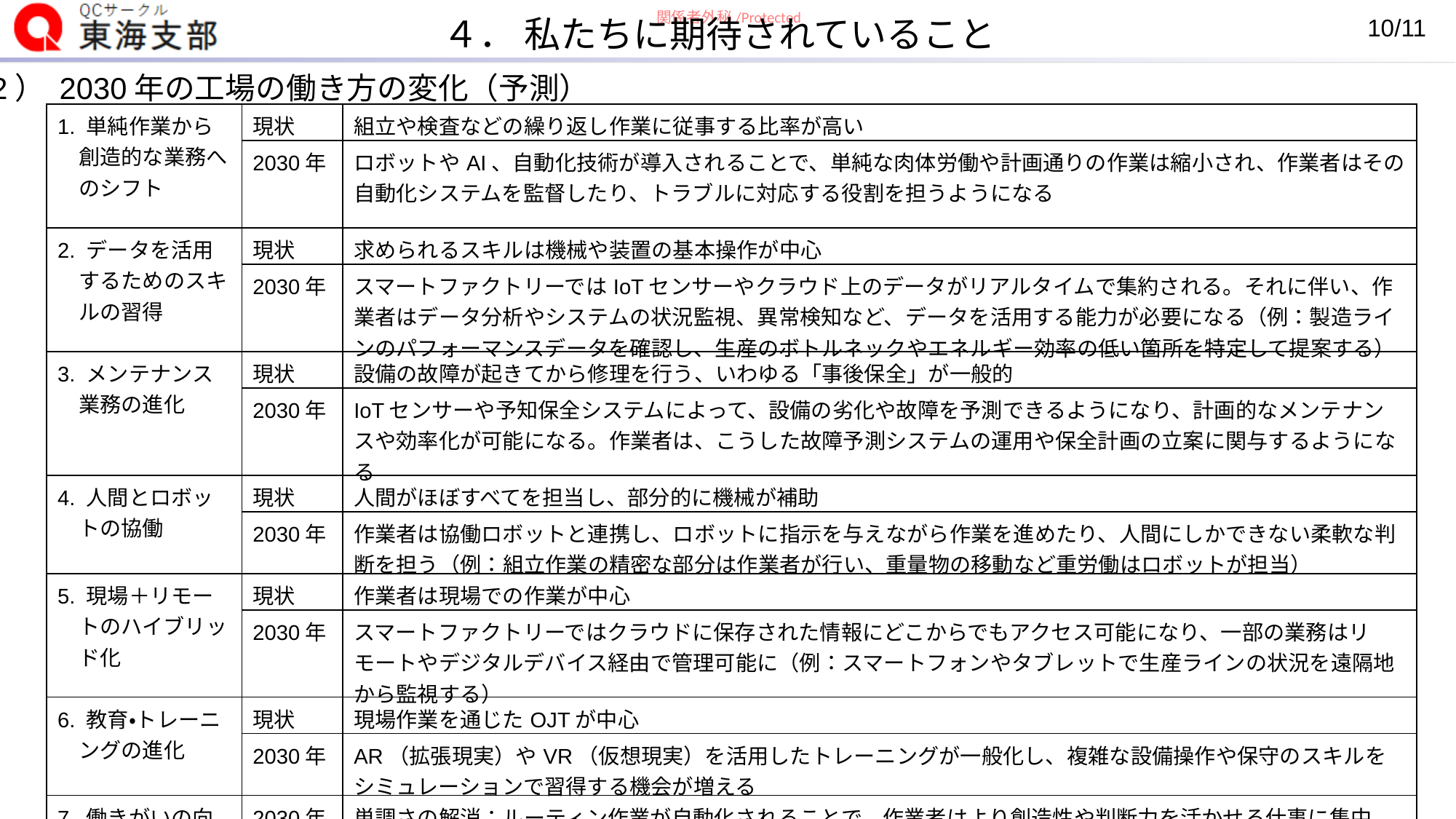

４． 私たちに期待されていること
10/11
2） 2030年の工場の働き方の変化（予測）
| 1. 単純作業から創造的な業務へのシフト | 現状 | 組立や検査などの繰り返し作業に従事する比率が高い |
| --- | --- | --- |
|  | 2030年 | ロボットやAI、自動化技術が導入されることで、単純な肉体労働や計画通りの作業は縮小され、作業者はその自動化システムを監督したり、トラブルに対応する役割を担うようになる |
| 2. データを活用するためのスキルの習得 | 現状 | 求められるスキルは機械や装置の基本操作が中心 |
|  | 2030年 | スマートファクトリーではIoTセンサーやクラウド上のデータがリアルタイムで集約される。それに伴い、作業者はデータ分析やシステムの状況監視、異常検知など、データを活用する能力が必要になる（例：製造ラインのパフォーマンスデータを確認し、生産のボトルネックやエネルギー効率の低い箇所を特定して提案する） |
| 3. メンテナンス業務の進化 | 現状 | 設備の故障が起きてから修理を行う、いわゆる「事後保全」が一般的 |
|  | 2030年 | IoTセンサーや予知保全システムによって、設備の劣化や故障を予測できるようになり、計画的なメンテナンスや効率化が可能になる。作業者は、こうした故障予測システムの運用や保全計画の立案に関与するようになる |
| 4. 人間とロボットの協働 | 現状 | 人間がほぼすべてを担当し、部分的に機械が補助 |
|  | 2030年 | 作業者は協働ロボットと連携し、ロボットに指示を与えながら作業を進めたり、人間にしかできない柔軟な判断を担う（例：組立作業の精密な部分は作業者が行い、重量物の移動など重労働はロボットが担当） |
| 5. 現場＋リモートのハイブリッド化 | 現状 | 作業者は現場での作業が中心 |
|  | 2030年 | スマートファクトリーではクラウドに保存された情報にどこからでもアクセス可能になり、一部の業務はリモートやデジタルデバイス経由で管理可能に（例：スマートフォンやタブレットで生産ラインの状況を遠隔地から監視する） |
| 6. 教育・トレーニングの進化 | 現状 | 現場作業を通じたOJTが中心 |
|  | 2030年 | AR（拡張現実）やVR（仮想現実）を活用したトレーニングが一般化し、複雑な設備操作や保守のスキルをシミュレーションで習得する機会が増える |
| 7. 働きがいの向上 | 2030年 | 単調さの解消：ルーティン作業が自動化されることで、作業者はより創造性や判断力を活かせる仕事に集中 安全性の向上：危険な作業や過酷な作業環境はロボットに代替され、作業者の身体的負担が軽減 |